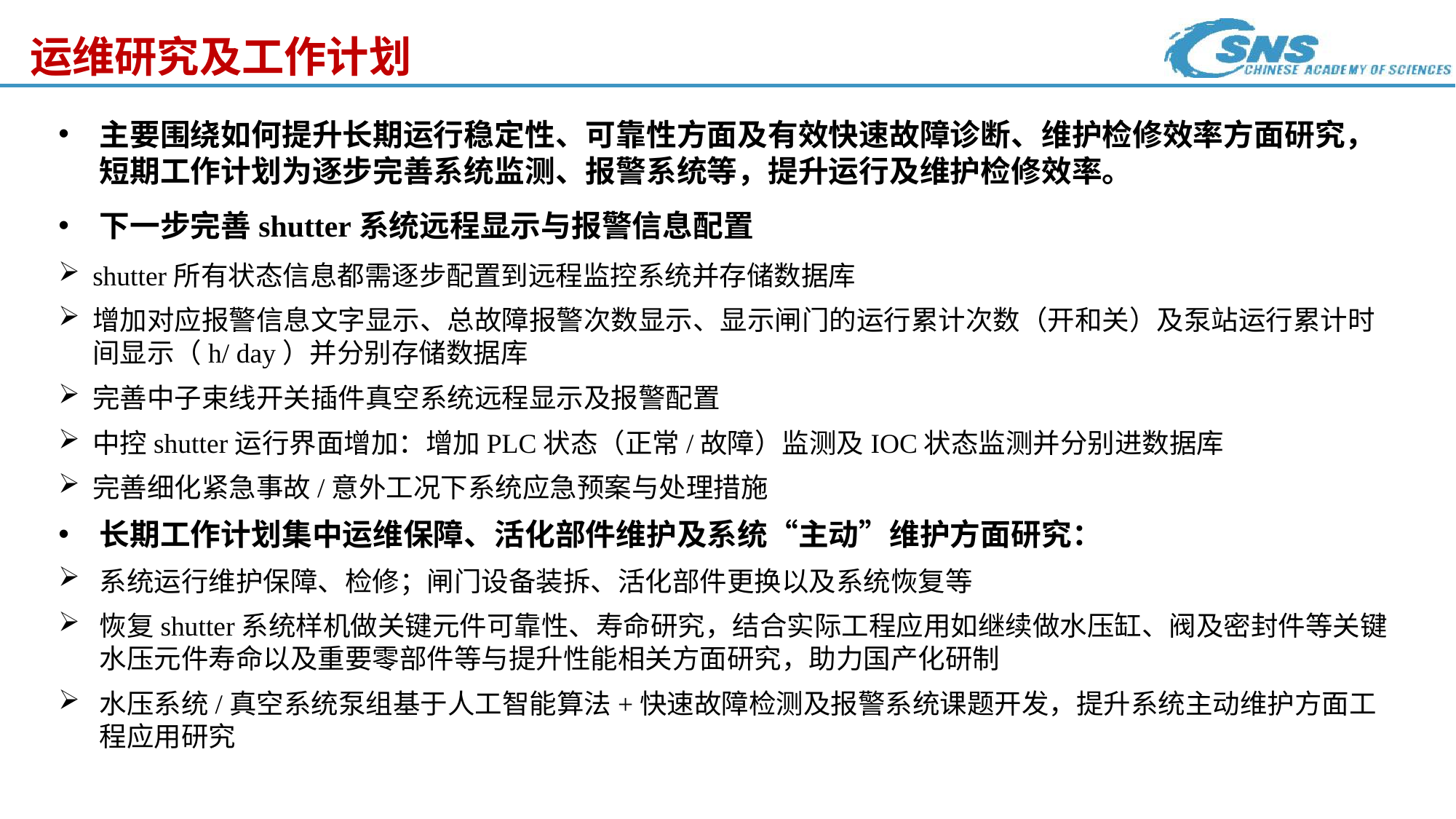

运维研究及工作计划
主要围绕如何提升长期运行稳定性、可靠性方面及有效快速故障诊断、维护检修效率方面研究，短期工作计划为逐步完善系统监测、报警系统等，提升运行及维护检修效率。
下一步完善shutter系统远程显示与报警信息配置
shutter所有状态信息都需逐步配置到远程监控系统并存储数据库
增加对应报警信息文字显示、总故障报警次数显示、显示闸门的运行累计次数（开和关）及泵站运行累计时间显示（h/ day）并分别存储数据库
完善中子束线开关插件真空系统远程显示及报警配置
中控shutter运行界面增加：增加PLC状态（正常/故障）监测及IOC状态监测并分别进数据库
完善细化紧急事故/意外工况下系统应急预案与处理措施
长期工作计划集中运维保障、活化部件维护及系统“主动”维护方面研究：
系统运行维护保障、检修；闸门设备装拆、活化部件更换以及系统恢复等
恢复shutter系统样机做关键元件可靠性、寿命研究，结合实际工程应用如继续做水压缸、阀及密封件等关键水压元件寿命以及重要零部件等与提升性能相关方面研究，助力国产化研制
水压系统/真空系统泵组基于人工智能算法+快速故障检测及报警系统课题开发，提升系统主动维护方面工程应用研究